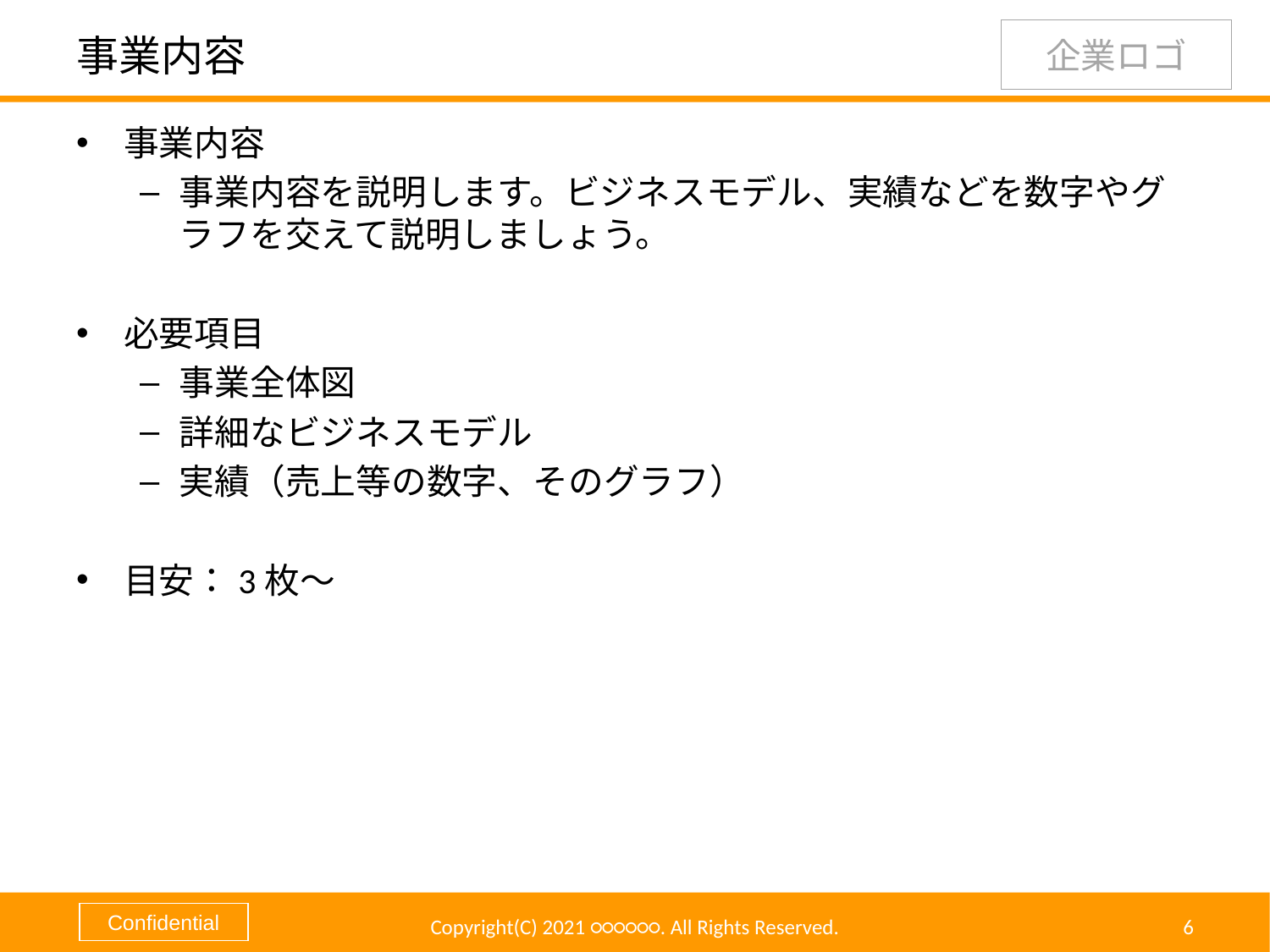

# 事業内容
事業内容
事業内容を説明します。ビジネスモデル、実績などを数字やグラフを交えて説明しましょう。

必要項目
事業全体図
詳細なビジネスモデル
実績（売上等の数字、そのグラフ）

目安：3枚～
Copyright(C) 2021 ○○○○○○. All Rights Reserved.
6